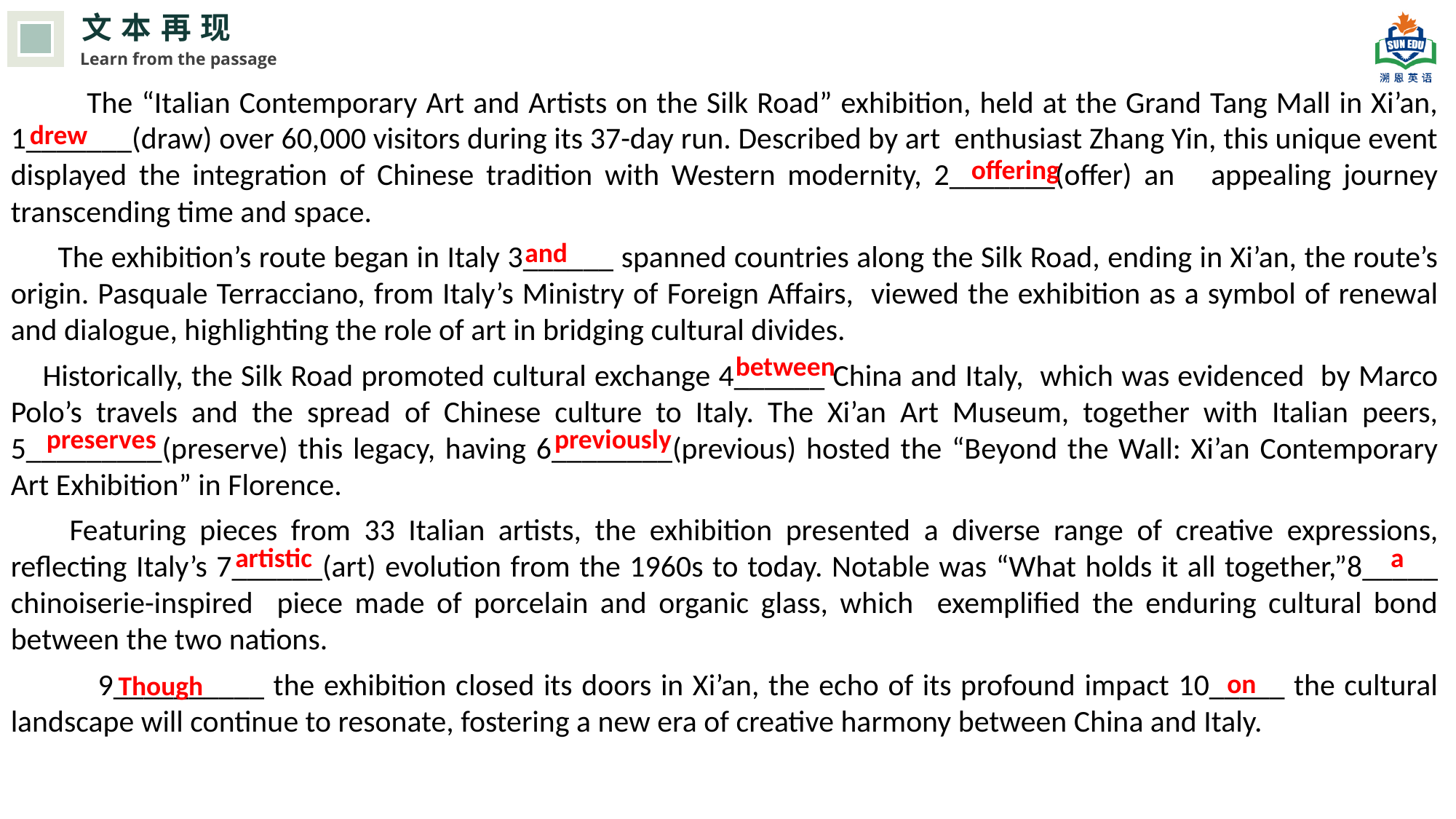

文本再现
Learn from the passage

     The “Italian Contemporary Art and Artists on the Silk Road” exhibition, held at the Grand Tang Mall in Xi’an, 1_______(draw) over 60,000 visitors during its 37-day run. Described by art  enthusiast Zhang Yin, this unique event displayed the integration of Chinese tradition with Western modernity, 2_______(offer) an   appealing journey transcending time and space.
  The exhibition’s route began in Italy 3______ spanned countries along the Silk Road, ending in Xi’an, the route’s origin. Pasquale Terracciano, from Italy’s Ministry of Foreign Affairs,  viewed the exhibition as a symbol of renewal and dialogue, highlighting the role of art in bridging cultural divides.
Historically, the Silk Road promoted cultural exchange 4______ China and Italy,  which was evidenced  by Marco Polo’s travels and the spread of Chinese culture to Italy. The Xi’an Art Museum, together with Italian peers, 5_________(preserve) this legacy, having 6________(previous) hosted the “Beyond the Wall: Xi’an Contemporary Art Exhibition” in Florence.
  Featuring pieces from 33 Italian artists, the exhibition presented a diverse range of creative expressions, reflecting Italy’s 7______(art) evolution from the 1960s to today. Notable was “What holds it all together,”8_____ chinoiserie-inspired  piece made of porcelain and organic glass, which  exemplified the enduring cultural bond between the two nations.
      9__________ the exhibition closed its doors in Xi’an, the echo of its profound impact 10_____ the cultural landscape will continue to resonate, fostering a new era of creative harmony between China and Italy.
drew
offering
and
between
preserves
previously
artistic
a
on
Though